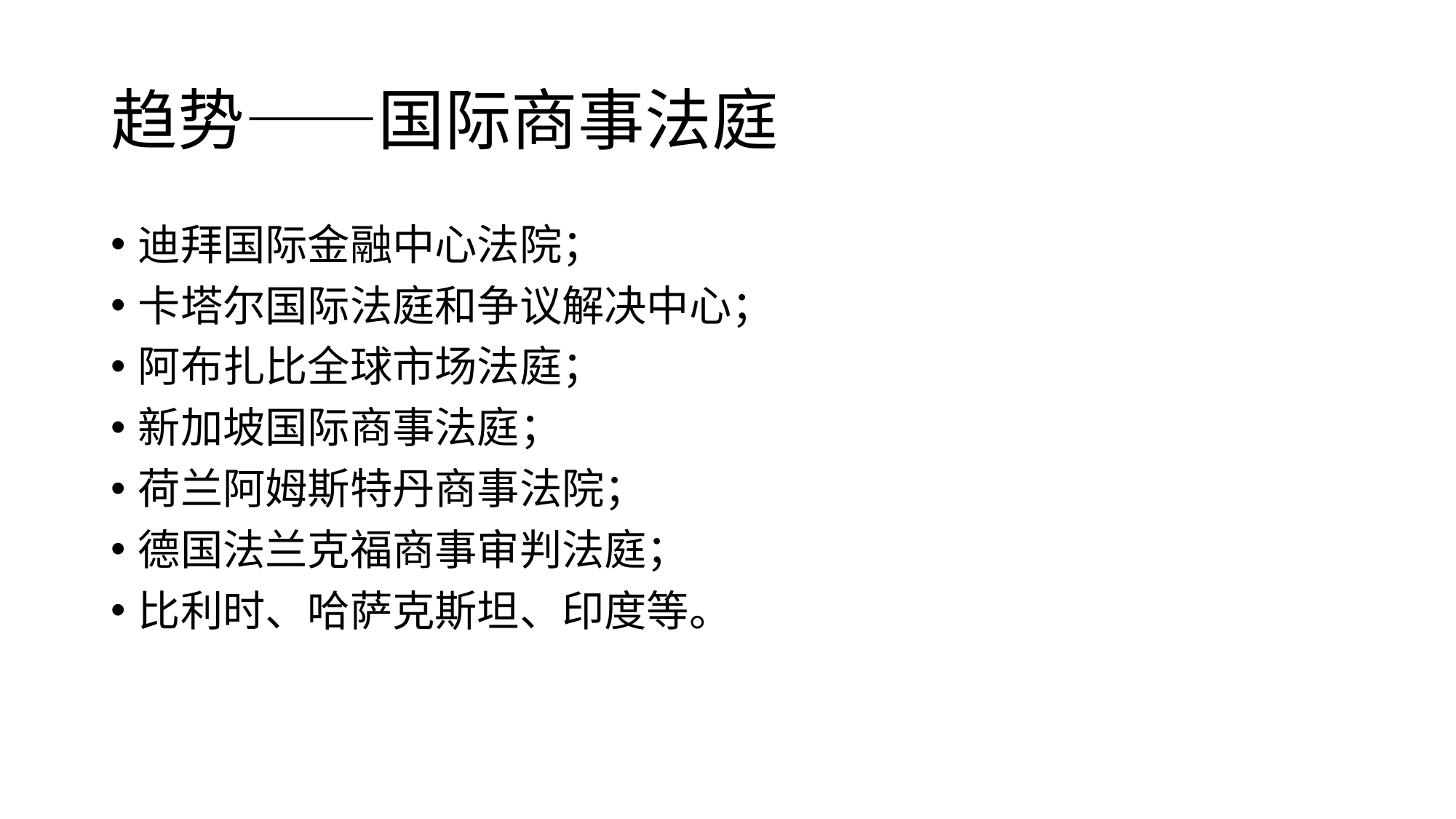

# 趋势——国际商事法庭
迪拜国际金融中心法院；
卡塔尔国际法庭和争议解决中心；
阿布扎比全球市场法庭；
新加坡国际商事法庭；
荷兰阿姆斯特丹商事法院；
德国法兰克福商事审判法庭；
比利时、哈萨克斯坦、印度等。